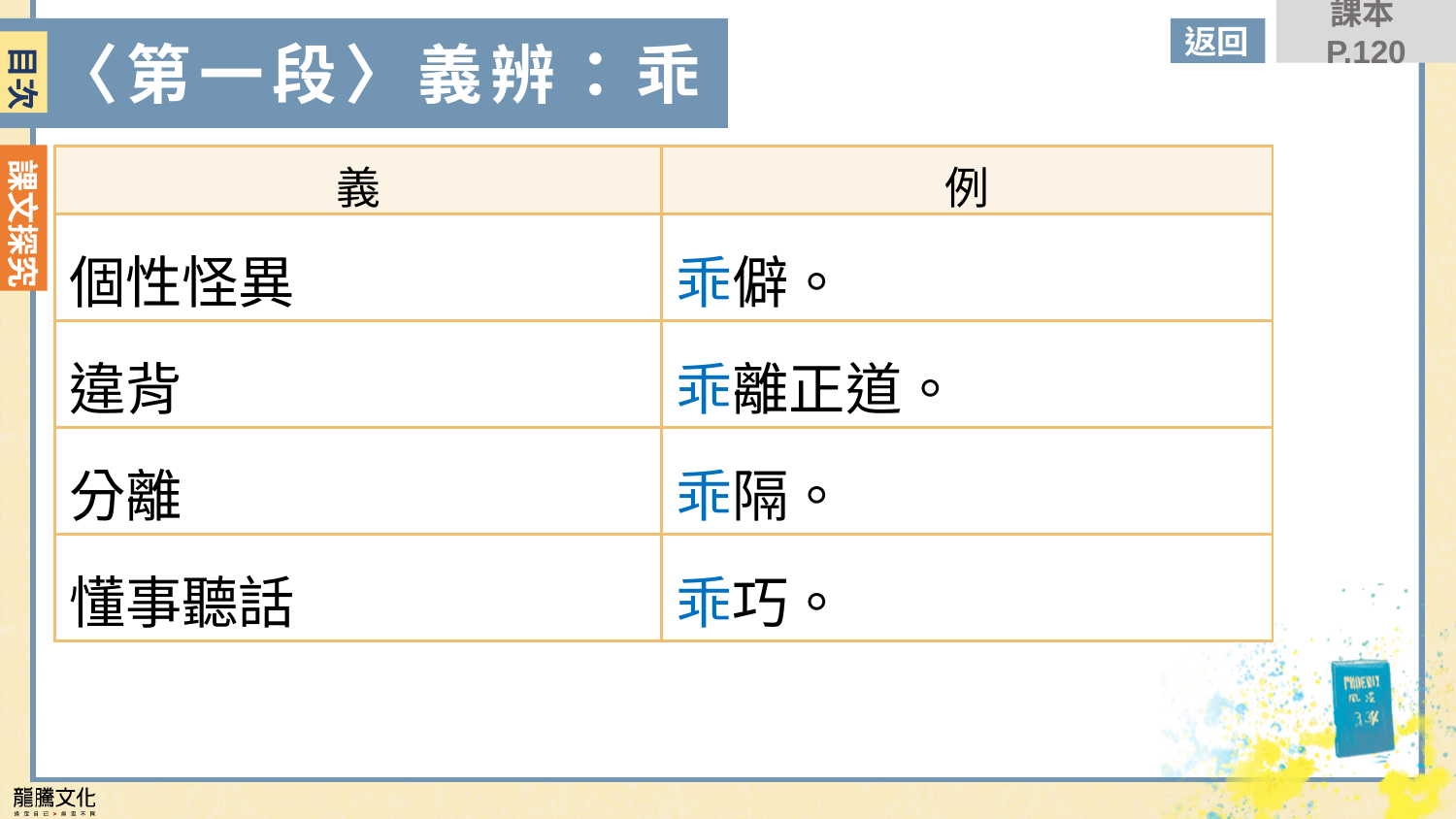

課本P.120
目次

返回
〈第一段〉義辨：乖
目次
| 義 | 例 |
| --- | --- |
| 個性怪異 | 乖僻。 |
| 違背 | 乖離正道。 |
| 分離 | 乖隔。 |
| 懂事聽話 | 乖巧。 |